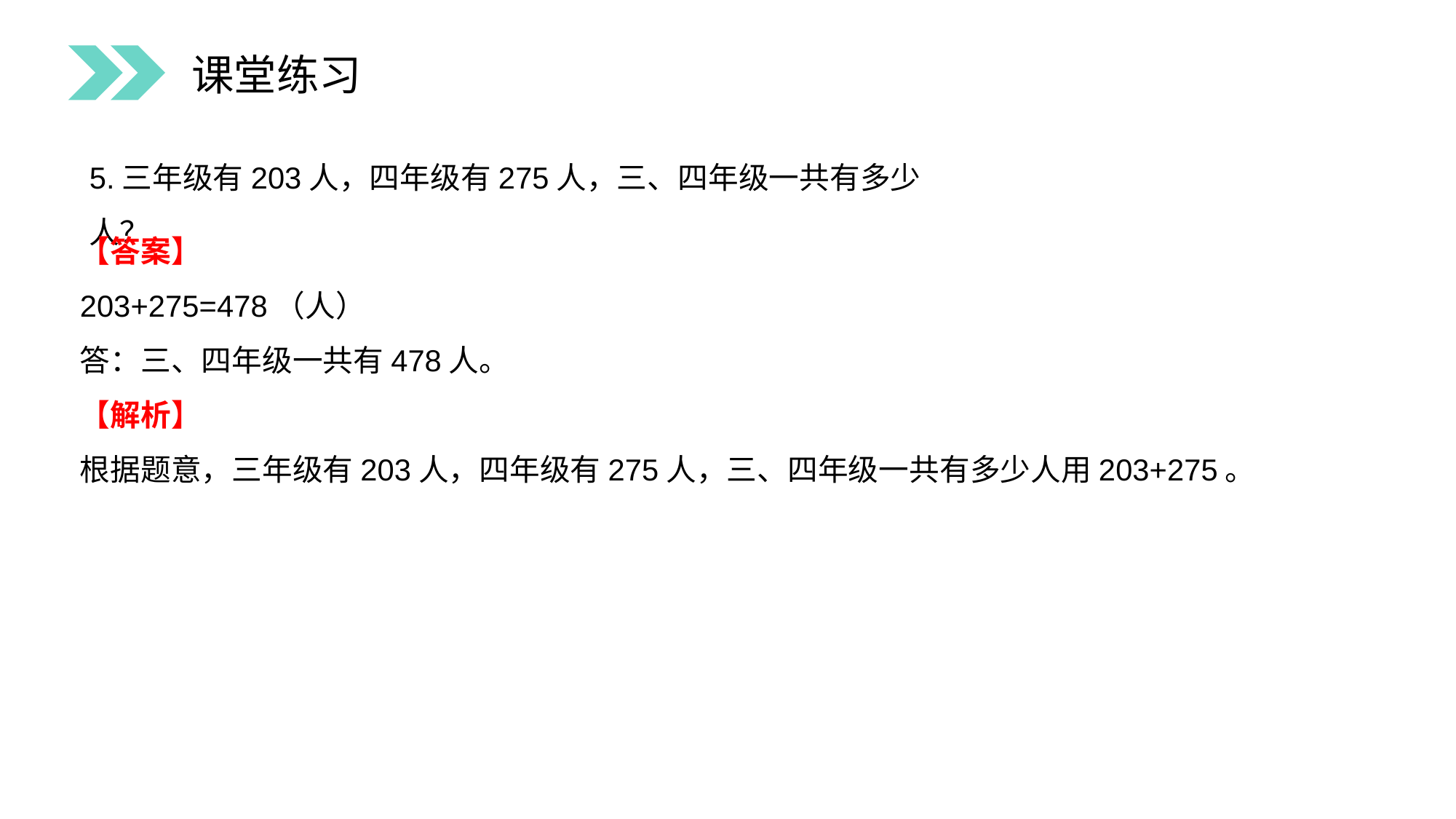

课堂练习
5.三年级有203人，四年级有275人，三、四年级一共有多少人？
【答案】
203+275=478（人）
答：三、四年级一共有478人。
【解析】
根据题意，三年级有203人，四年级有275人，三、四年级一共有多少人用203+275。